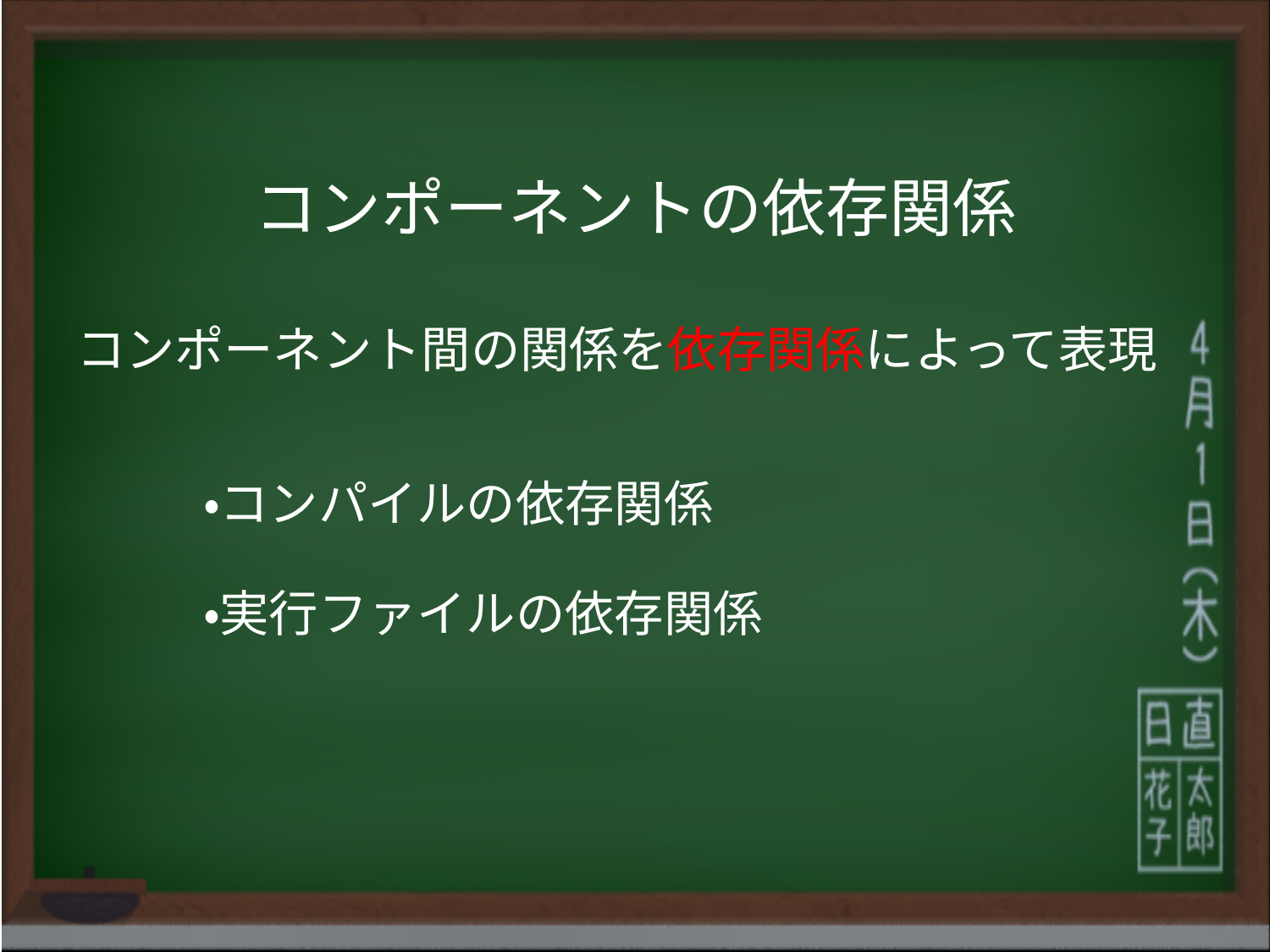

コンポーネントの依存関係
コンポーネント間の関係を依存関係によって表現
	・コンパイルの依存関係
	・実行ファイルの依存関係